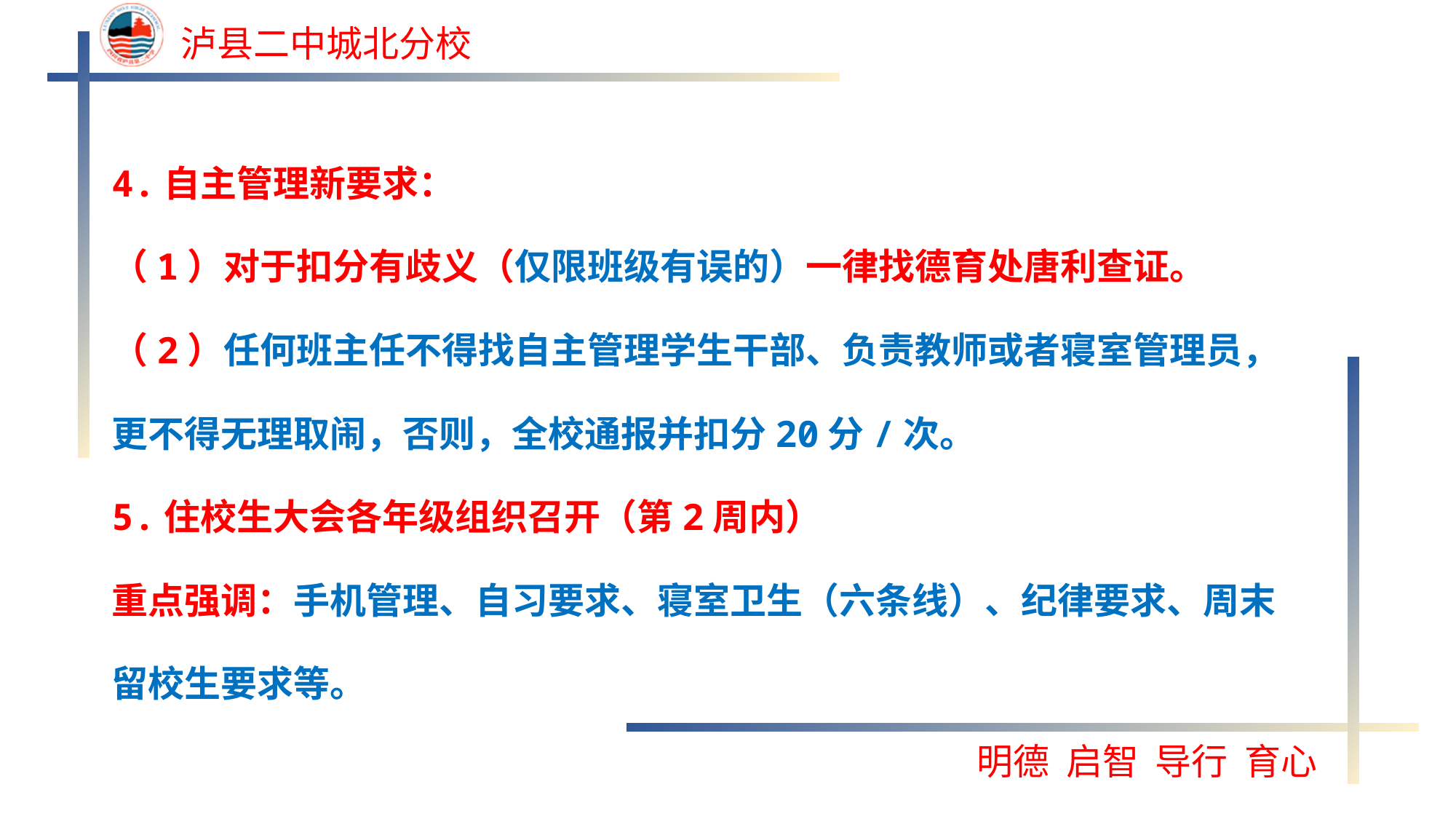

4.自主管理新要求：
（1）对于扣分有歧义（仅限班级有误的）一律找德育处唐利查证。
（2）任何班主任不得找自主管理学生干部、负责教师或者寝室管理员，更不得无理取闹，否则，全校通报并扣分20分/次。
5.住校生大会各年级组织召开（第2周内）
重点强调：手机管理、自习要求、寝室卫生（六条线）、纪律要求、周末留校生要求等。